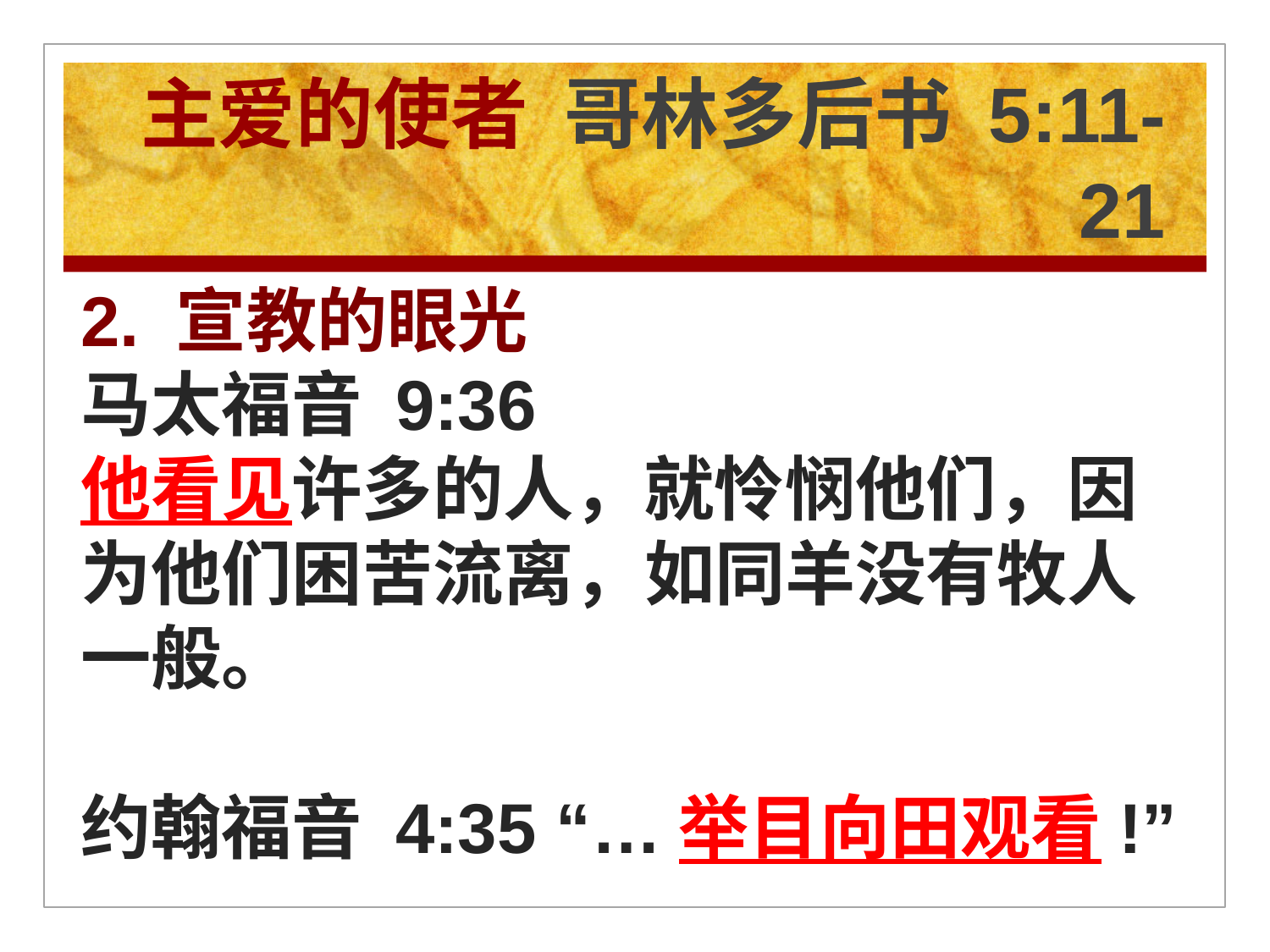

# 主爱的使者  哥林多后书 5:11-21
2. 宣教的眼光
马太福音 9:36
他看见许多的人，就怜悯他们，因为他们困苦流离，如同羊没有牧人一般。

约翰福音 4:35 “…举目向田观看!”